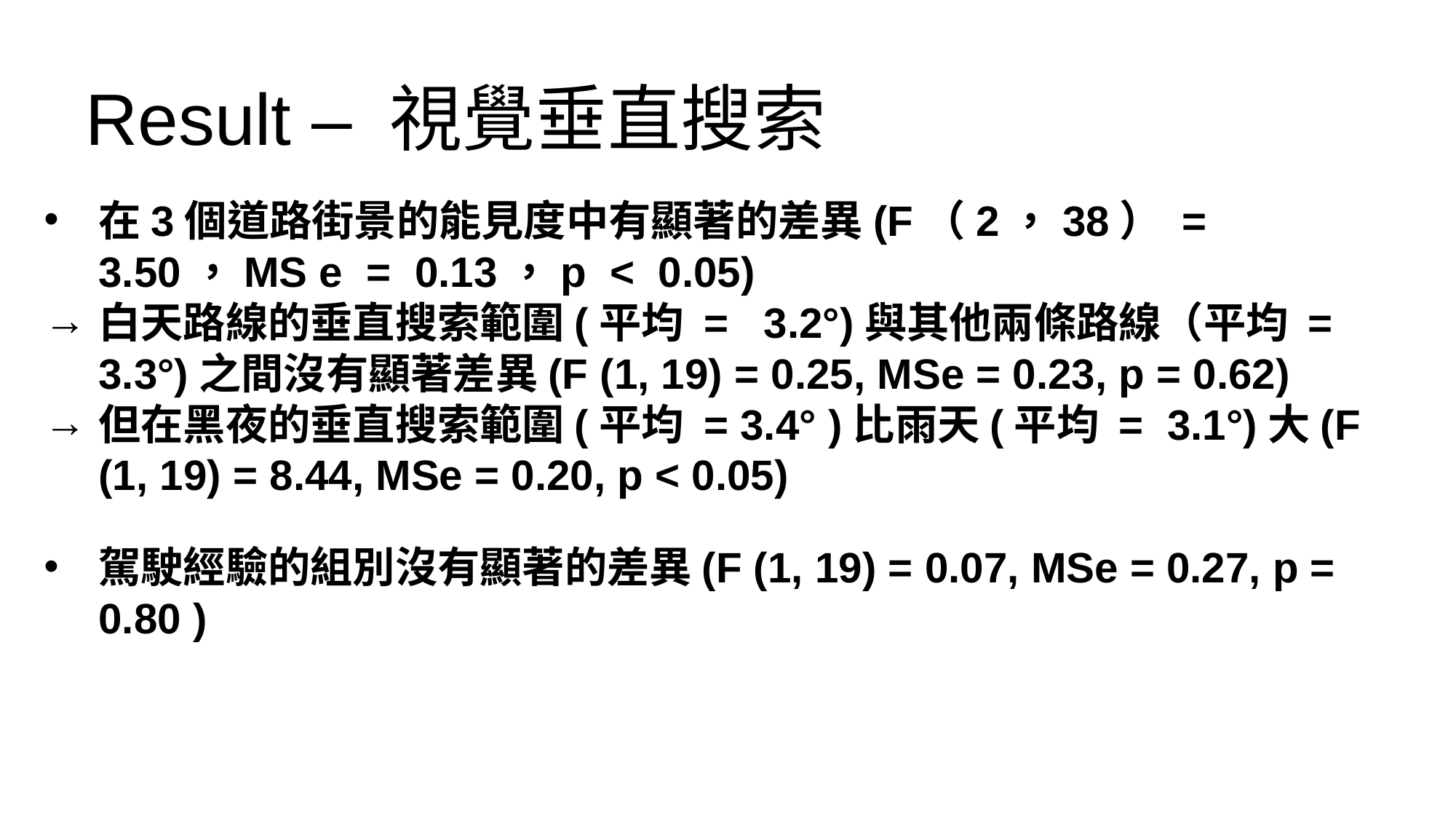

Result – 視覺垂直搜索
在3個道路街景的能見度中有顯著的差異(F（2，38） =  3.50，MS e  =  0.13，p  <  0.05)
白天路線的垂直搜索範圍(平均 =   3.2°)與其他兩條路線（平均 =   3.3°)之間沒有顯著差異(F (1, 19) = 0.25, MSe = 0.23, p = 0.62)
但在黑夜的垂直搜索範圍(平均 = 3.4° )比雨天(平均 =  3.1°)大(F (1, 19) = 8.44, MSe = 0.20, p < 0.05)

駕駛經驗的組別沒有顯著的差異(F (1, 19) = 0.07, MSe = 0.27, p = 0.80 )